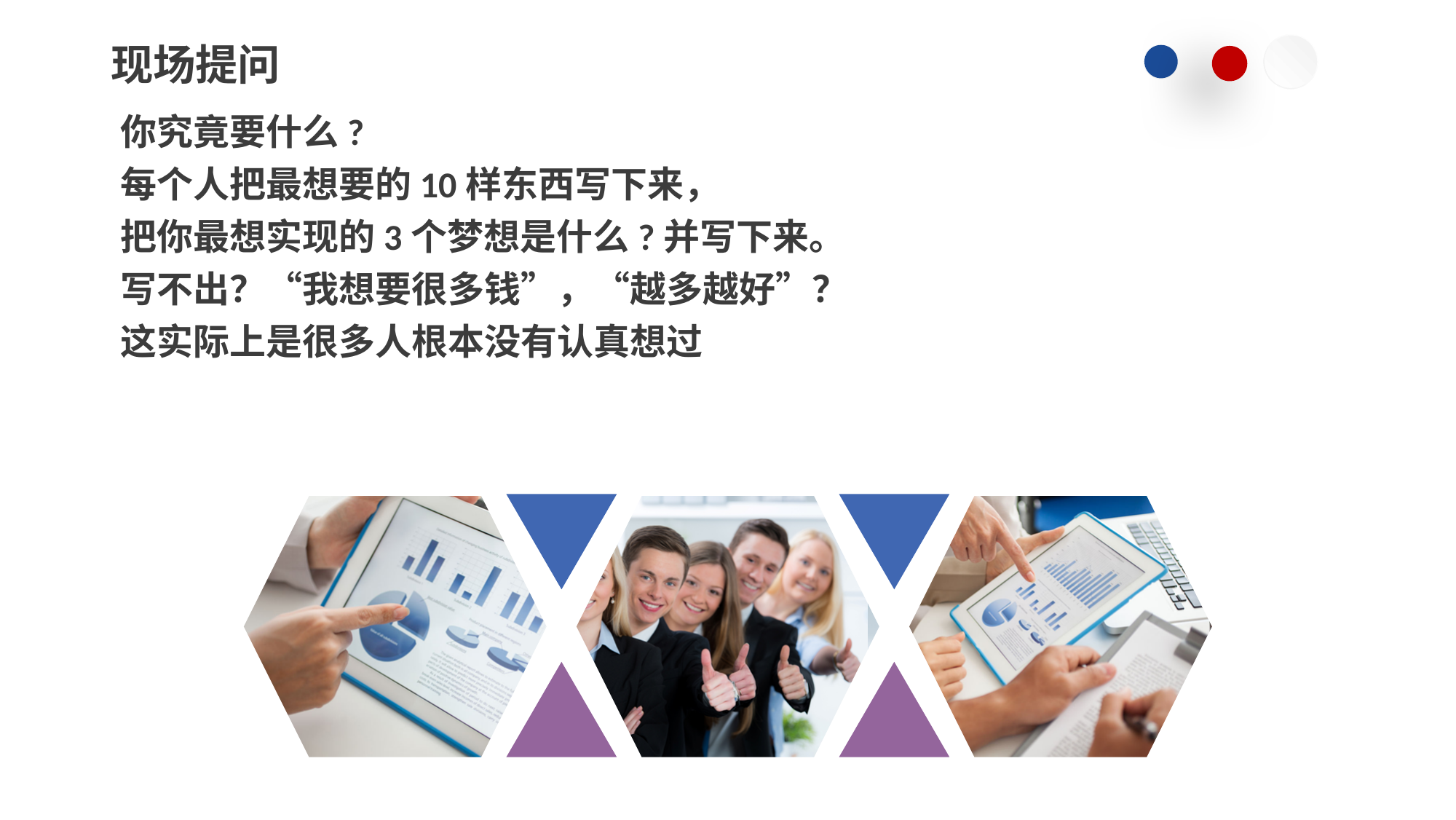

现场提问

你究竟要什么?
每个人把最想要的10样东西写下来，
把你最想实现的3个梦想是什么?并写下来。
写不出？“我想要很多钱”，“越多越好”？
这实际上是很多人根本没有认真想过